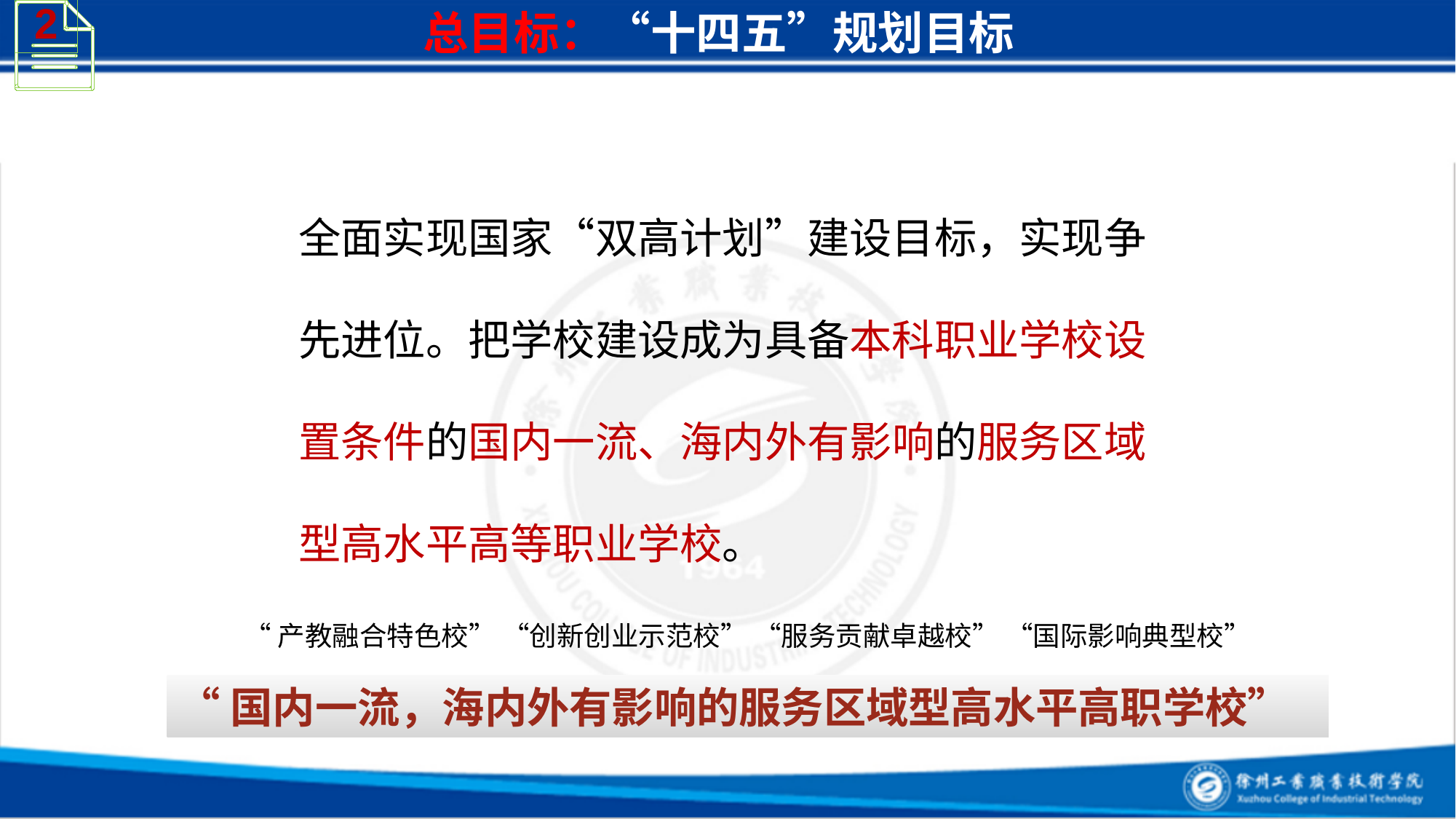

2
 总目标：“十四五”规划目标
全面实现国家“双高计划”建设目标，实现争先进位。把学校建设成为具备本科职业学校设置条件的国内一流、海内外有影响的服务区域型高水平高等职业学校。
“产教融合特色校” “创新创业示范校” “服务贡献卓越校” “国际影响典型校”
“国内一流，海内外有影响的服务区域型高水平高职学校”